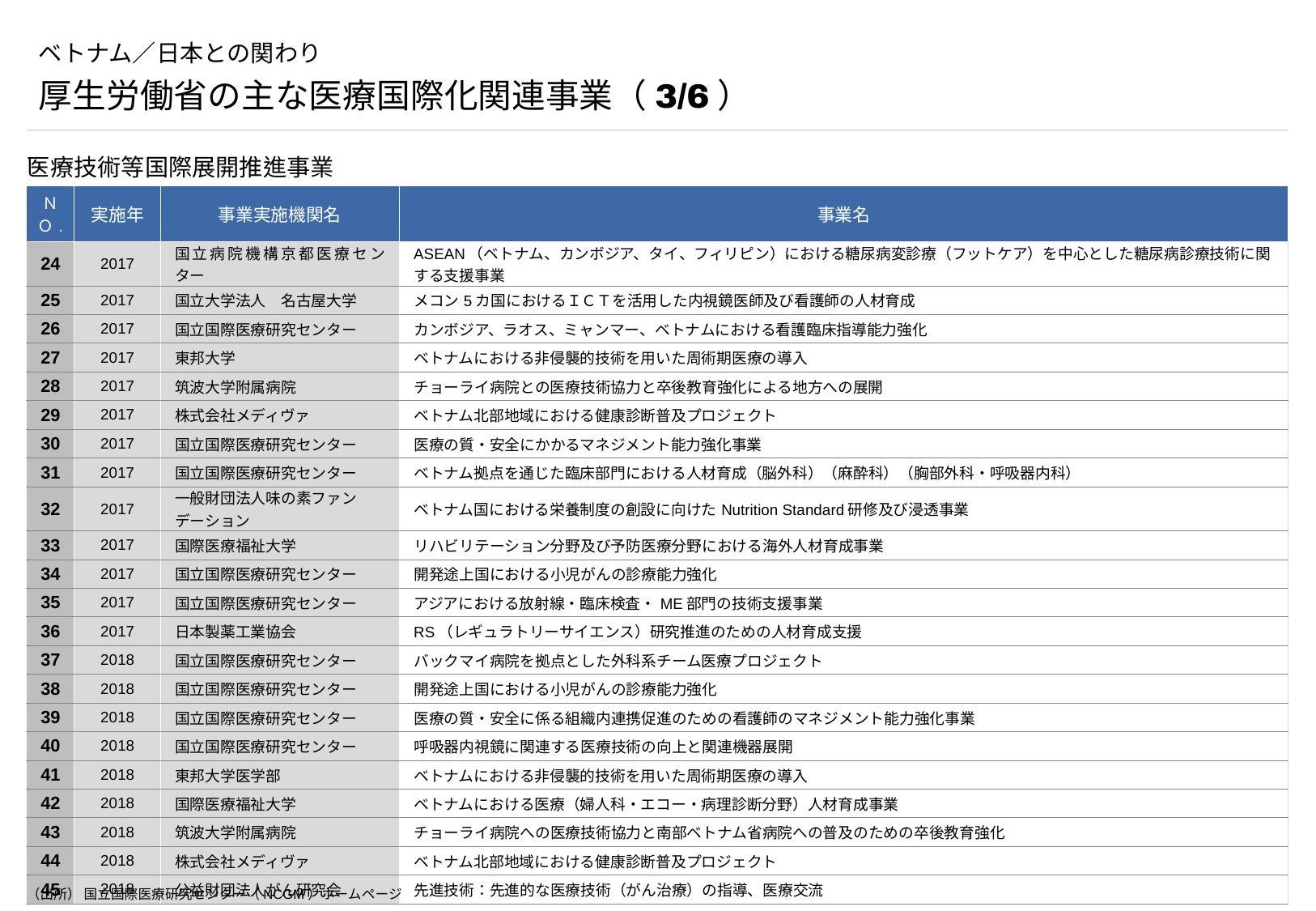

# ベトナム／日本との関わり
厚生労働省の主な医療国際化関連事業（3/6）
医療技術等国際展開推進事業
| ＮＯ. | 実施年 | 事業実施機関名 | 事業名 |
| --- | --- | --- | --- |
| 24 | 2017 | 国立病院機構京都医療センター | ASEAN（ベトナム、カンボジア、タイ、フィリピン）における糖尿病変診療（フットケア）を中心とした糖尿病診療技術に関する支援事業 |
| 25 | 2017 | 国立大学法人　名古屋大学 | メコン5カ国におけるＩＣＴを活用した内視鏡医師及び看護師の人材育成 |
| 26 | 2017 | 国立国際医療研究センター | カンボジア、ラオス、ミャンマー、ベトナムにおける看護臨床指導能力強化 |
| 27 | 2017 | 東邦大学 | ベトナムにおける非侵襲的技術を用いた周術期医療の導入 |
| 28 | 2017 | 筑波大学附属病院 | チョーライ病院との医療技術協力と卒後教育強化による地方への展開 |
| 29 | 2017 | 株式会社メディヴァ | ベトナム北部地域における健康診断普及プロジェクト |
| 30 | 2017 | 国立国際医療研究センター | 医療の質・安全にかかるマネジメント能力強化事業 |
| 31 | 2017 | 国立国際医療研究センター | ベトナム拠点を通じた臨床部門における人材育成（脳外科）（麻酔科）（胸部外科・呼吸器内科） |
| 32 | 2017 | 一般財団法人味の素ファンデーション | ベトナム国における栄養制度の創設に向けたNutrition Standard研修及び浸透事業 |
| 33 | 2017 | 国際医療福祉大学 | リハビリテーション分野及び予防医療分野における海外人材育成事業 |
| 34 | 2017 | 国立国際医療研究センター | 開発途上国における小児がんの診療能力強化 |
| 35 | 2017 | 国立国際医療研究センター | アジアにおける放射線・臨床検査・ME部門の技術支援事業 |
| 36 | 2017 | 日本製薬工業協会 | RS（レギュラトリーサイエンス）研究推進のための人材育成支援 |
| 37 | 2018 | 国立国際医療研究センター | バックマイ病院を拠点とした外科系チーム医療プロジェクト |
| 38 | 2018 | 国立国際医療研究センター | 開発途上国における小児がんの診療能力強化 |
| 39 | 2018 | 国立国際医療研究センター | 医療の質・安全に係る組織内連携促進のための看護師のマネジメント能力強化事業 |
| 40 | 2018 | 国立国際医療研究センター | 呼吸器内視鏡に関連する医療技術の向上と関連機器展開 |
| 41 | 2018 | 東邦大学医学部 | ベトナムにおける非侵襲的技術を用いた周術期医療の導入 |
| 42 | 2018 | 国際医療福祉大学 | ベトナムにおける医療（婦人科・エコー・病理診断分野）人材育成事業 |
| 43 | 2018 | 筑波大学附属病院 | チョーライ病院への医療技術協力と南部ベトナム省病院への普及のための卒後教育強化 |
| 44 | 2018 | 株式会社メディヴァ | ベトナム北部地域における健康診断普及プロジェクト |
| 45 | 2018 | 公益財団法人がん研究会 | 先進技術：先進的な医療技術（がん治療）の指導、医療交流 |
（出所） 国立国際医療研究センター（NCGM）ホームページ